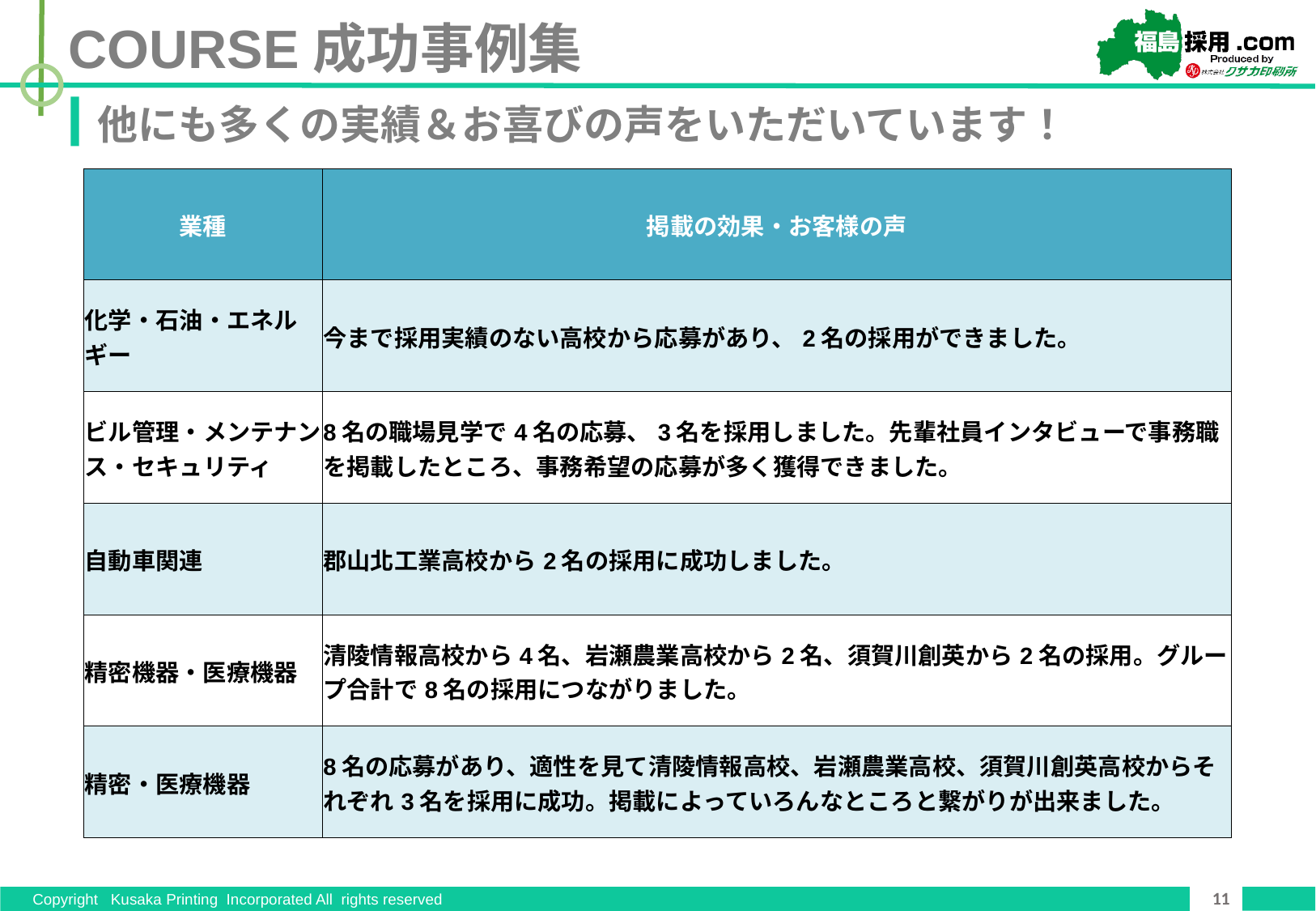

COURSE成功事例集
他にも多くの実績＆お喜びの声をいただいています！
| 業種 | 掲載の効果・お客様の声 |
| --- | --- |
| 化学・石油・エネルギー | 今まで採用実績のない高校から応募があり、2名の採用ができました。 |
| ビル管理・メンテナンス・セキュリティ | 8名の職場見学で4名の応募、3名を採用しました。先輩社員インタビューで事務職を掲載したところ、事務希望の応募が多く獲得できました。 |
| 自動車関連 | 郡山北工業高校から2名の採用に成功しました。 |
| 精密機器・医療機器 | 清陵情報高校から4名、岩瀬農業高校から2名、須賀川創英から2名の採用。グループ合計で8名の採用につながりました。 |
| 精密・医療機器 | 8名の応募があり、適性を見て清陵情報高校、岩瀬農業高校、須賀川創英高校からそれぞれ3名を採用に成功。掲載によっていろんなところと繋がりが出来ました。 |